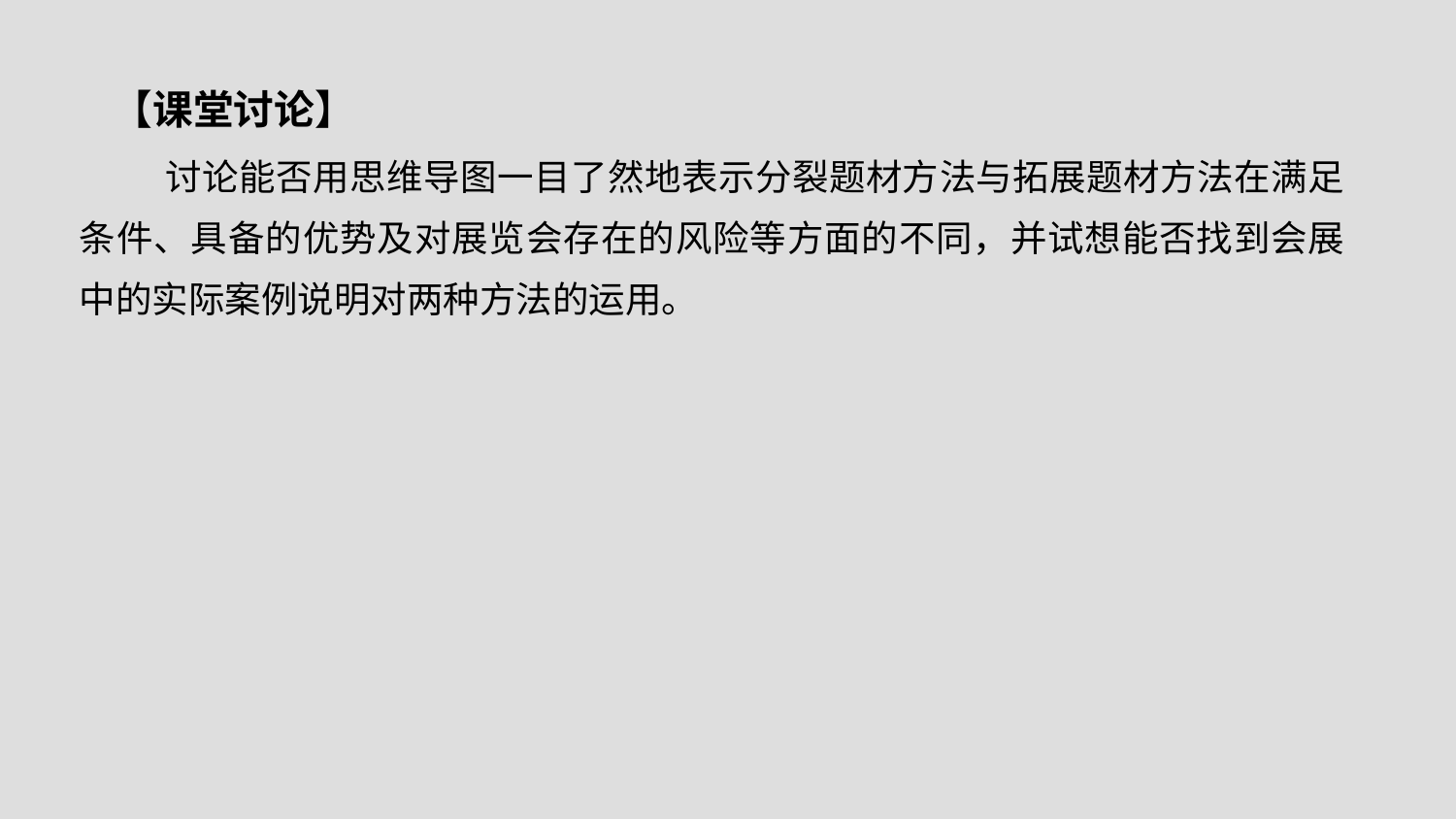

# 【课堂讨论】
讨论能否用思维导图一目了然地表示分裂题材方法与拓展题材方法在满足条件、具备的优势及对展览会存在的风险等方面的不同，并试想能否找到会展中的实际案例说明对两种方法的运用。